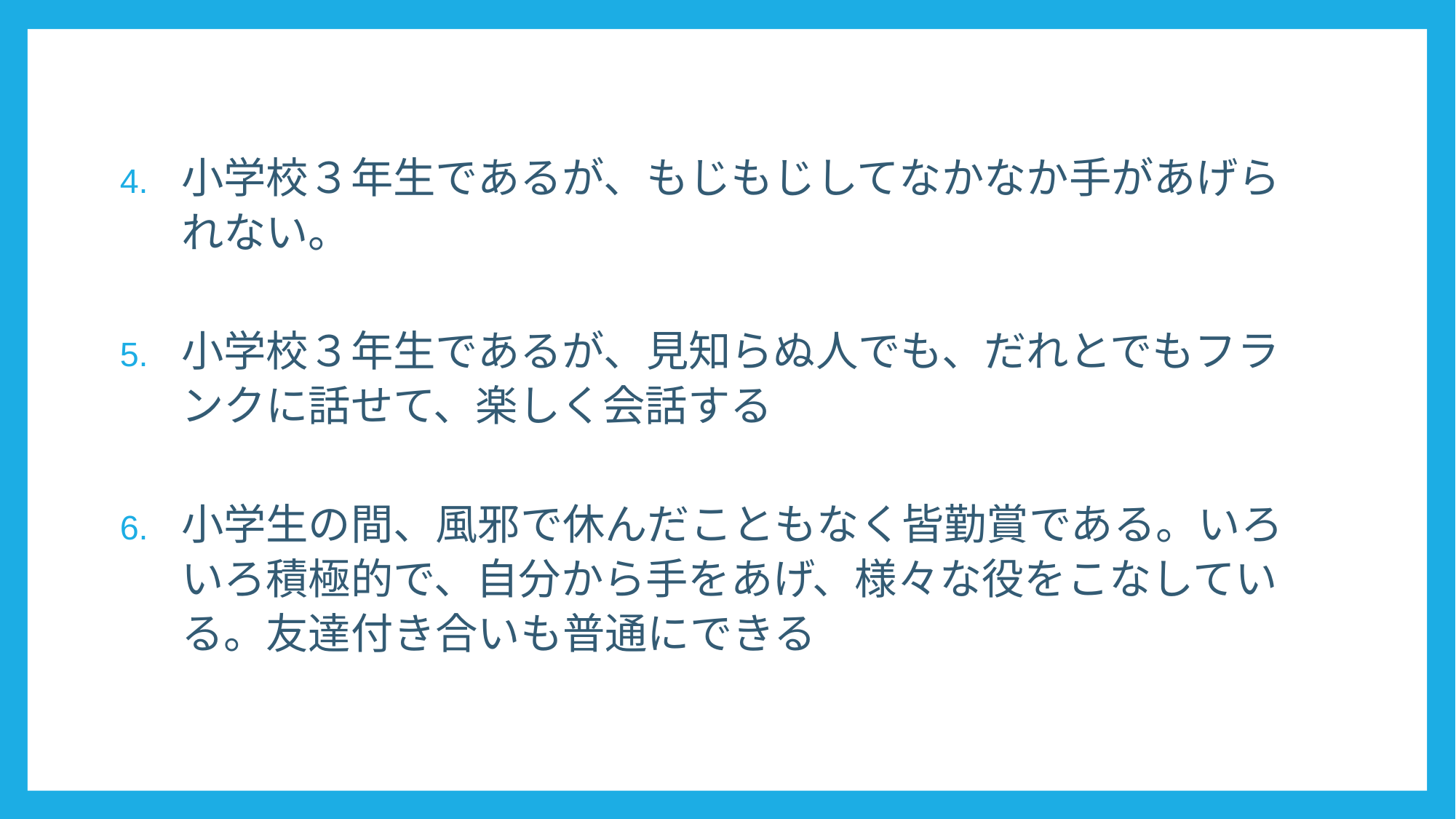

小学校３年生であるが、もじもじしてなかなか手があげられない。
小学校３年生であるが、見知らぬ人でも、だれとでもフランクに話せて、楽しく会話する
小学生の間、風邪で休んだこともなく皆勤賞である。いろいろ積極的で、自分から手をあげ、様々な役をこなしている。友達付き合いも普通にできる